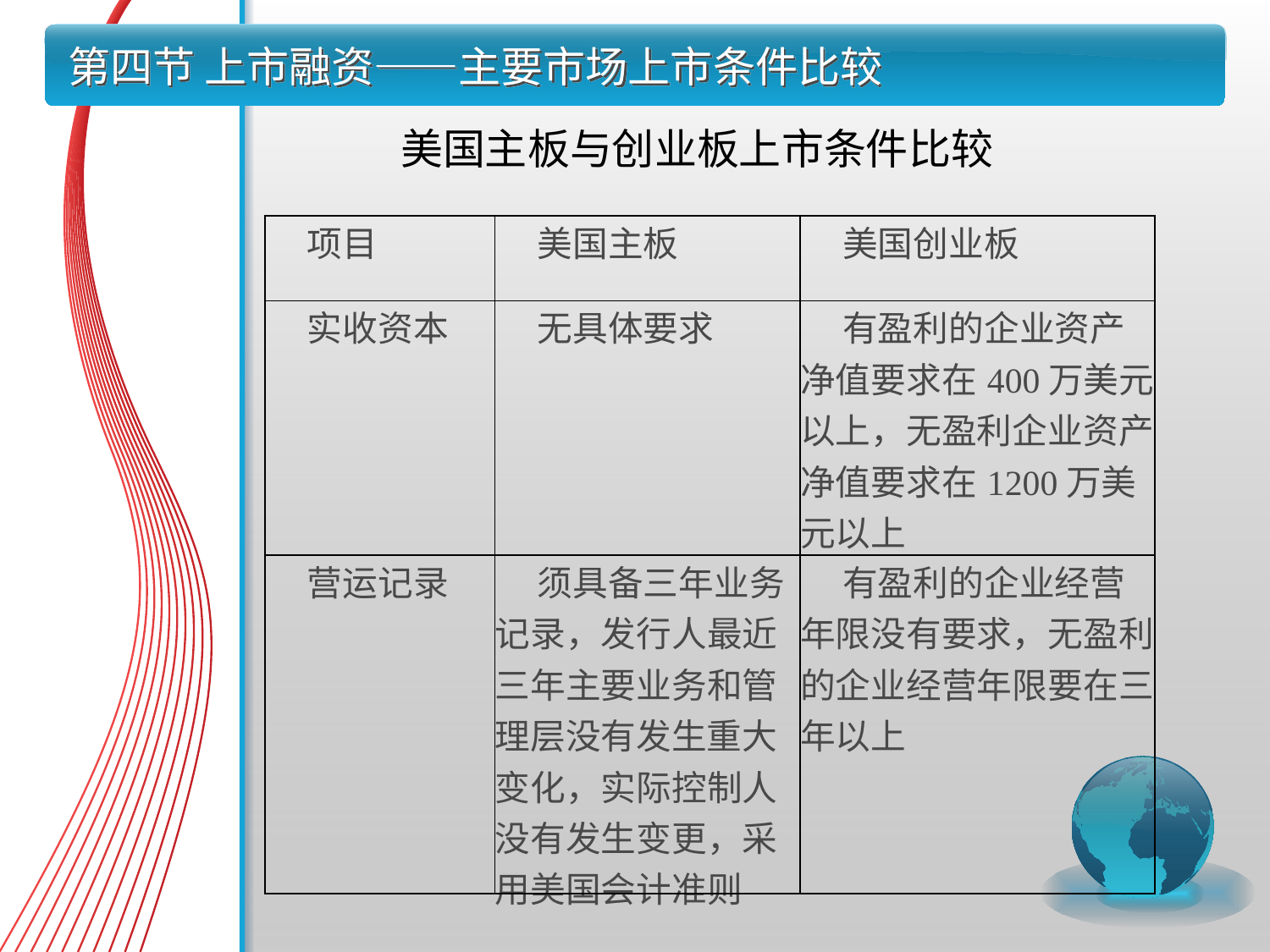

# 第四节 上市融资——主要市场上市条件比较
美国主板与创业板上市条件比较
| 项目 | 美国主板 | 美国创业板 |
| --- | --- | --- |
| 实收资本 | 无具体要求 | 有盈利的企业资产净值要求在400万美元以上，无盈利企业资产净值要求在1200万美元以上 |
| 营运记录 | 须具备三年业务记录，发行人最近三年主要业务和管理层没有发生重大变化，实际控制人没有发生变更，采用美国会计准则 | 有盈利的企业经营年限没有要求，无盈利的企业经营年限要在三年以上 |